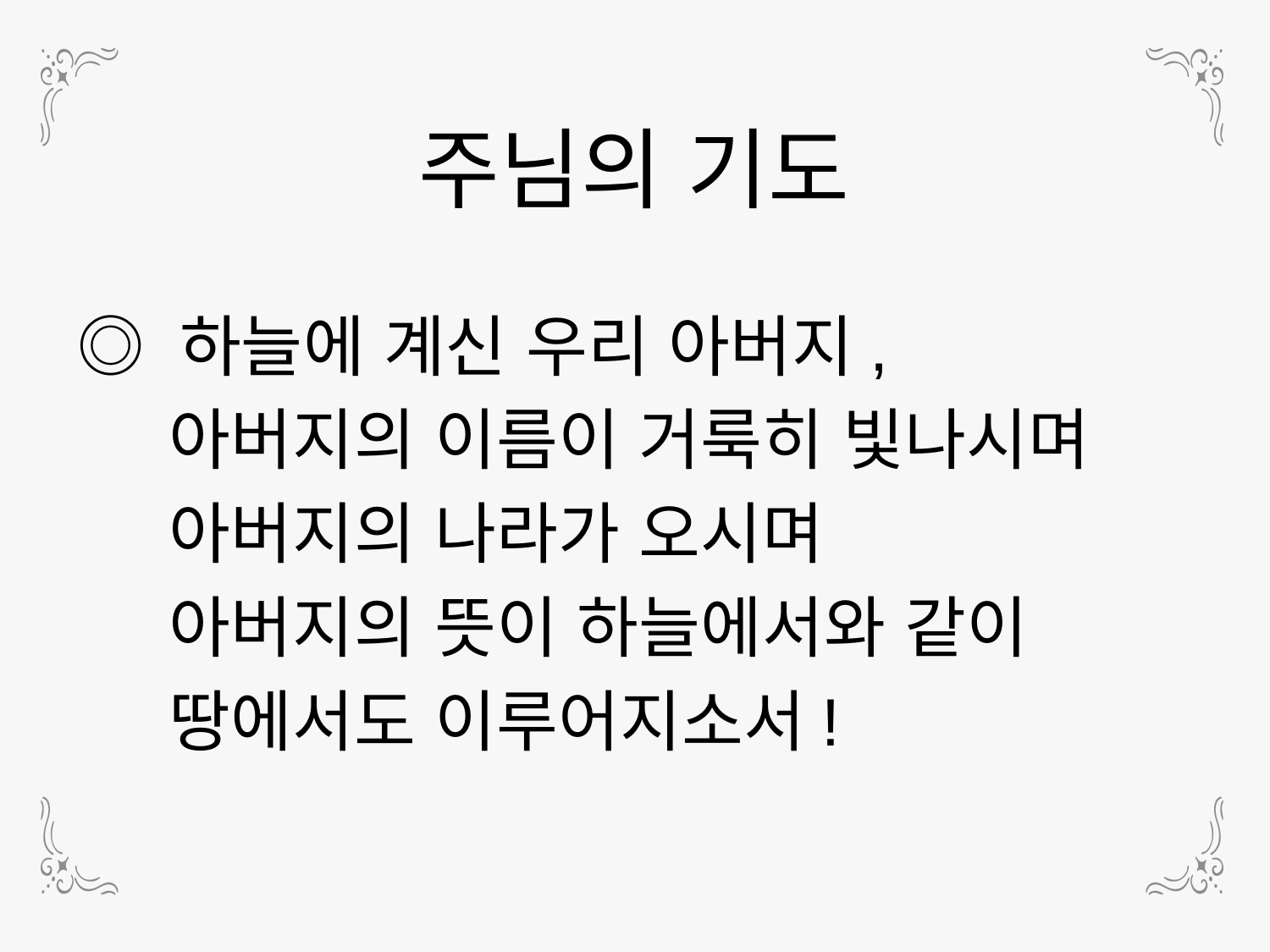

주님의 기도
◎ 하늘에 계신 우리 아버지,
    아버지의 이름이 거룩히 빛나시며
    아버지의 나라가 오시며
    아버지의 뜻이 하늘에서와 같이
    땅에서도 이루어지소서!